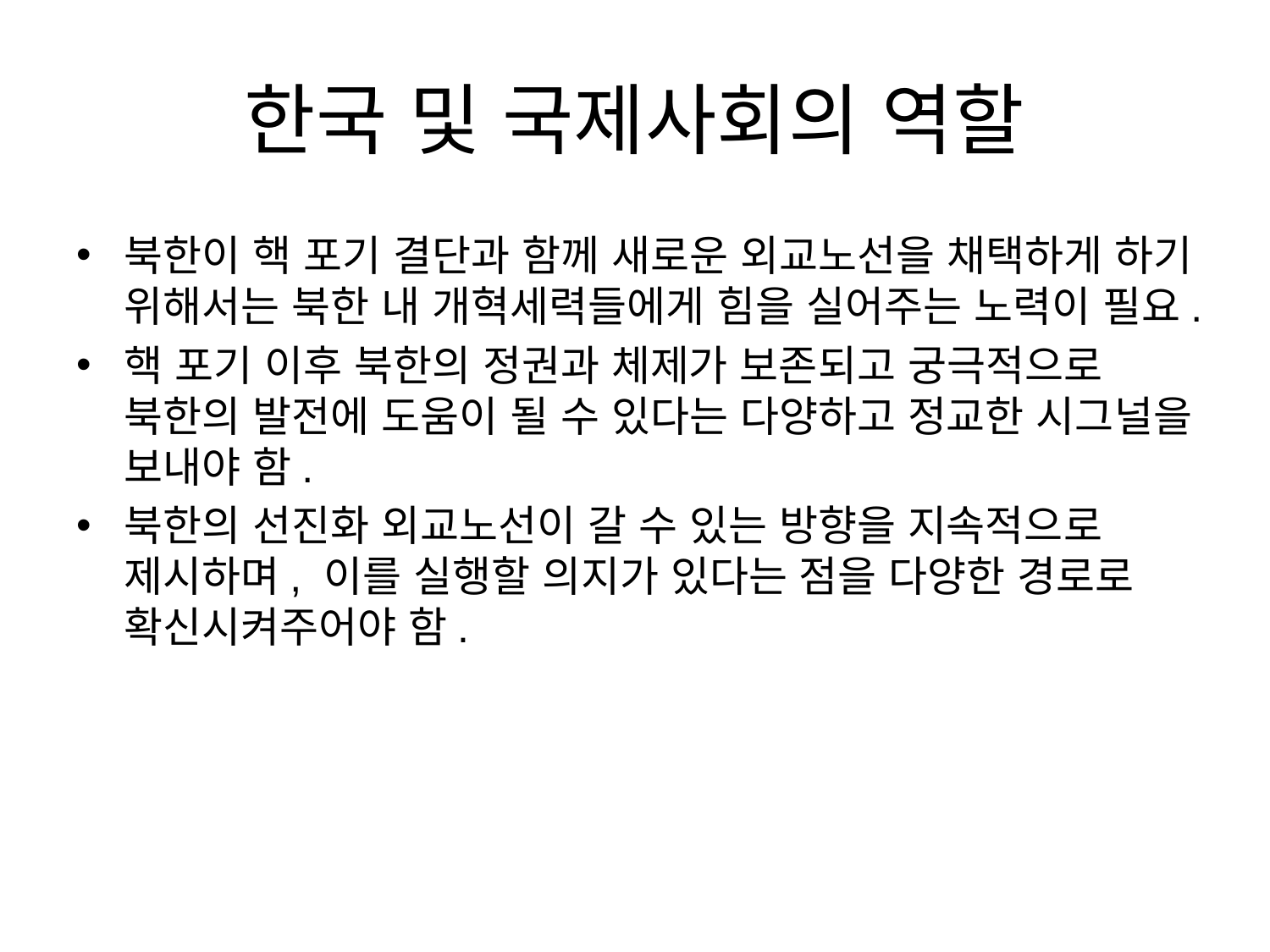

# 한국 및 국제사회의 역할
북한이 핵 포기 결단과 함께 새로운 외교노선을 채택하게 하기 위해서는 북한 내 개혁세력들에게 힘을 실어주는 노력이 필요.
핵 포기 이후 북한의 정권과 체제가 보존되고 궁극적으로 북한의 발전에 도움이 될 수 있다는 다양하고 정교한 시그널을 보내야 함.
북한의 선진화 외교노선이 갈 수 있는 방향을 지속적으로 제시하며, 이를 실행할 의지가 있다는 점을 다양한 경로로 확신시켜주어야 함.